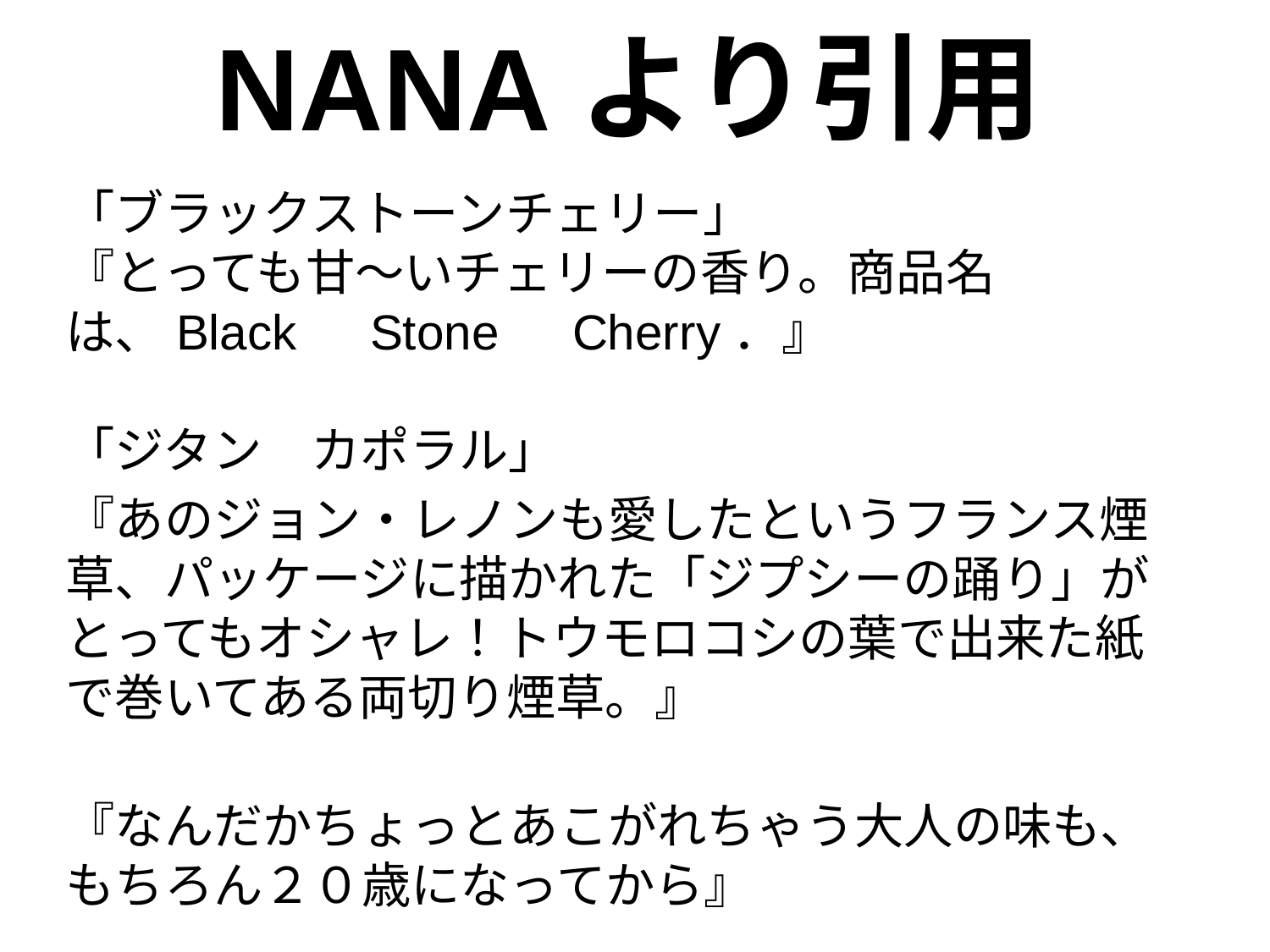

# NANAより引用
「ブラックストーンチェリー」
『とっても甘～いチェリーの香り。商品名は、Black　Stone　Cherry．』
「ジタン　カポラル」
『あのジョン・レノンも愛したというフランス煙草、パッケージに描かれた「ジプシーの踊り」がとってもオシャレ！トウモロコシの葉で出来た紙で巻いてある両切り煙草。』
『なんだかちょっとあこがれちゃう大人の味も、もちろん２０歳になってから』